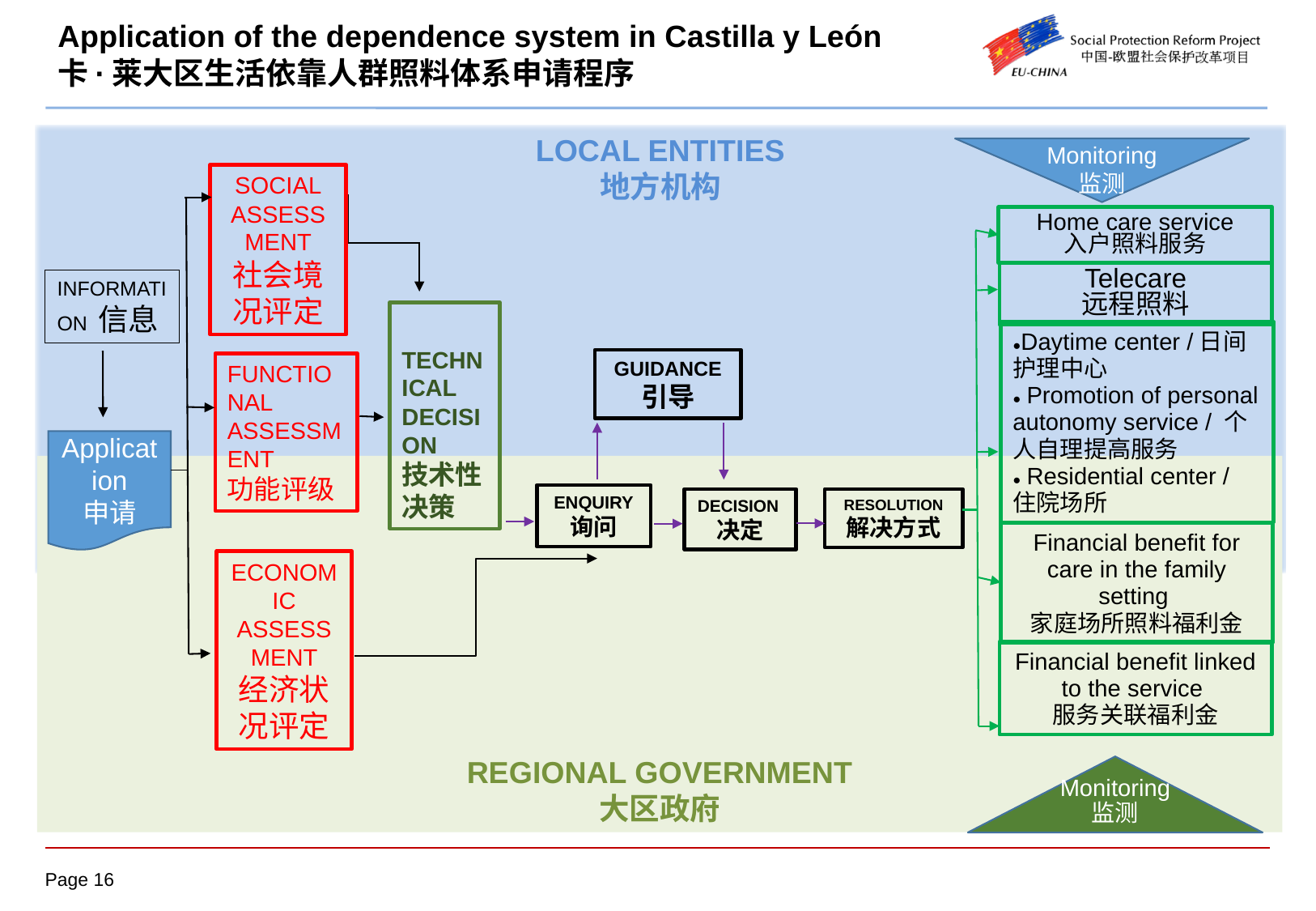

# Application of the dependence system in Castilla y León 卡·莱大区生活依靠人群照料体系申请程序
LOCAL ENTITIES
地方机构

Monitoring
监测
SOCIAL
ASSESSMENT
社会境况评定
INFORMATION 信息

TECHNICAL DECISION
技术性决策
FUNCTIONAL
ASSESSMENT
功能评级
Application
申请
ECONOMIC
ASSESSMENT
经济状况评定
Home care service
入户照料服务
Telecare
远程照料
●Daytime center /日间护理中心
● Promotion of personal autonomy service / 个人自理提高服务
● Residential center / 住院场所
GUIDANCE
引导
ENQUIRY
询问
DECISION
决定
RESOLUTION
解决方式

REGIONAL GOVERNMENT
大区政府
Financial benefit for care in the family setting
家庭场所照料福利金
Financial benefit linked to the service
服务关联福利金
Monitoring
监测